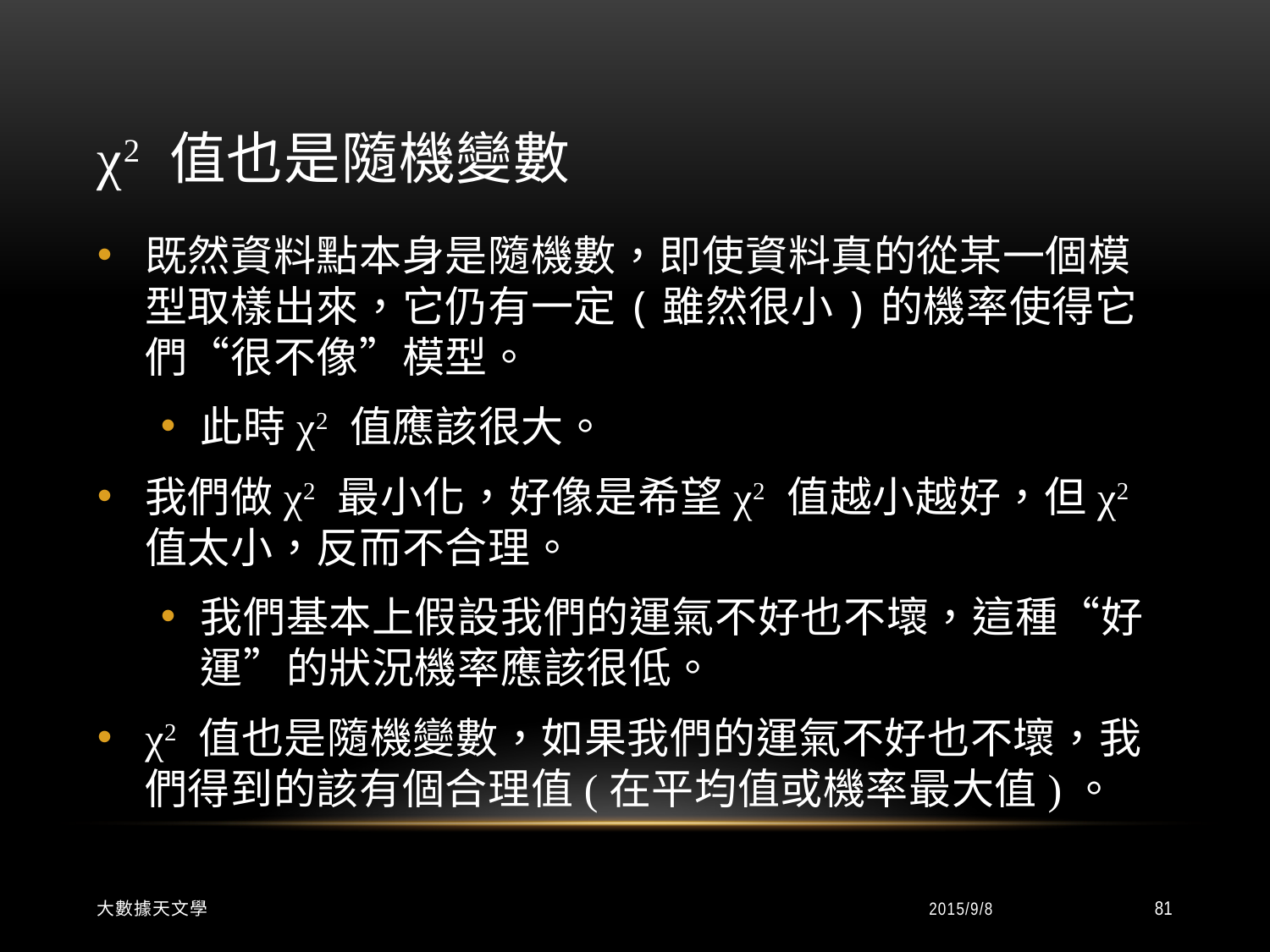

# χ2 值也是隨機變數
既然資料點本身是隨機數，即使資料真的從某一個模型取樣出來，它仍有一定(雖然很小)的機率使得它們“很不像”模型。
此時χ2 值應該很大。
我們做χ2 最小化，好像是希望χ2 值越小越好，但χ2 值太小，反而不合理。
我們基本上假設我們的運氣不好也不壞，這種“好運”的狀況機率應該很低。
χ2 值也是隨機變數，如果我們的運氣不好也不壞，我們得到的該有個合理值(在平均值或機率最大值)。
大數據天文學
2015/9/8
81